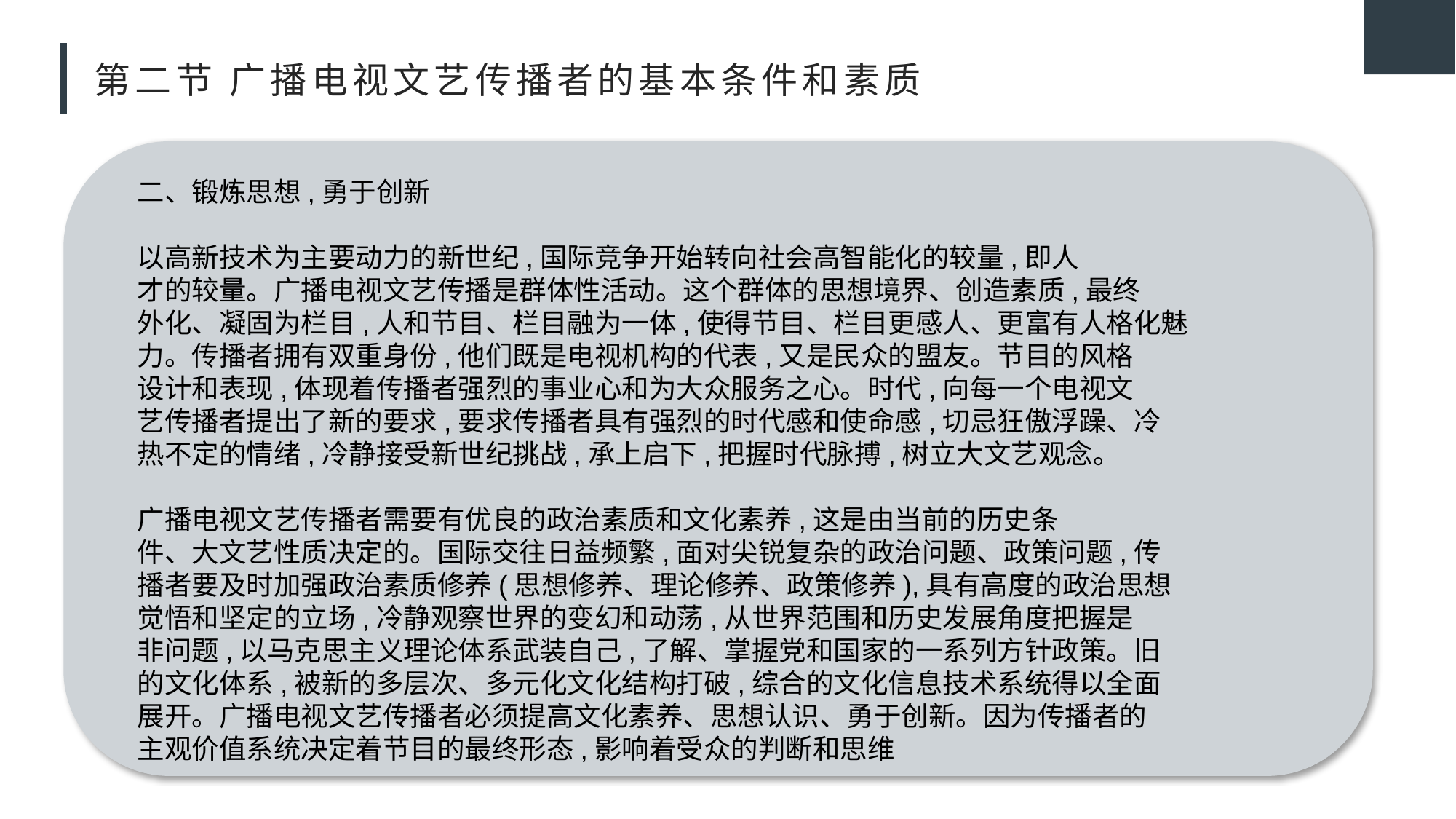

# 第二节 广播电视文艺传播者的基本条件和素质

二、锻炼思想,勇于创新

以高新技术为主要动力的新世纪,国际竞争开始转向社会高智能化的较量,即人
才的较量。广播电视文艺传播是群体性活动。这个群体的思想境界、创造素质,最终
外化、凝固为栏目,人和节目、栏目融为一体,使得节目、栏目更感人、更富有人格化魅
力。传播者拥有双重身份,他们既是电视机构的代表,又是民众的盟友。节目的风格
设计和表现,体现着传播者强烈的事业心和为大众服务之心。时代,向每一个电视文
艺传播者提出了新的要求,要求传播者具有强烈的时代感和使命感,切忌狂傲浮躁、冷
热不定的情绪,冷静接受新世纪挑战,承上启下,把握时代脉搏,树立大文艺观念。

广播电视文艺传播者需要有优良的政治素质和文化素养,这是由当前的历史条
件、大文艺性质决定的。国际交往日益频繁,面对尖锐复杂的政治问题、政策问题,传
播者要及时加强政治素质修养(思想修养、理论修养、政策修养),具有高度的政治思想
觉悟和坚定的立场,冷静观察世界的变幻和动荡,从世界范围和历史发展角度把握是
非问题,以马克思主义理论体系武装自己,了解、掌握党和国家的一系列方针政策。旧
的文化体系,被新的多层次、多元化文化结构打破,综合的文化信息技术系统得以全面
展开。广播电视文艺传播者必须提高文化素养、思想认识、勇于创新。因为传播者的
主观价值系统决定着节目的最终形态,影响着受众的判断和思维